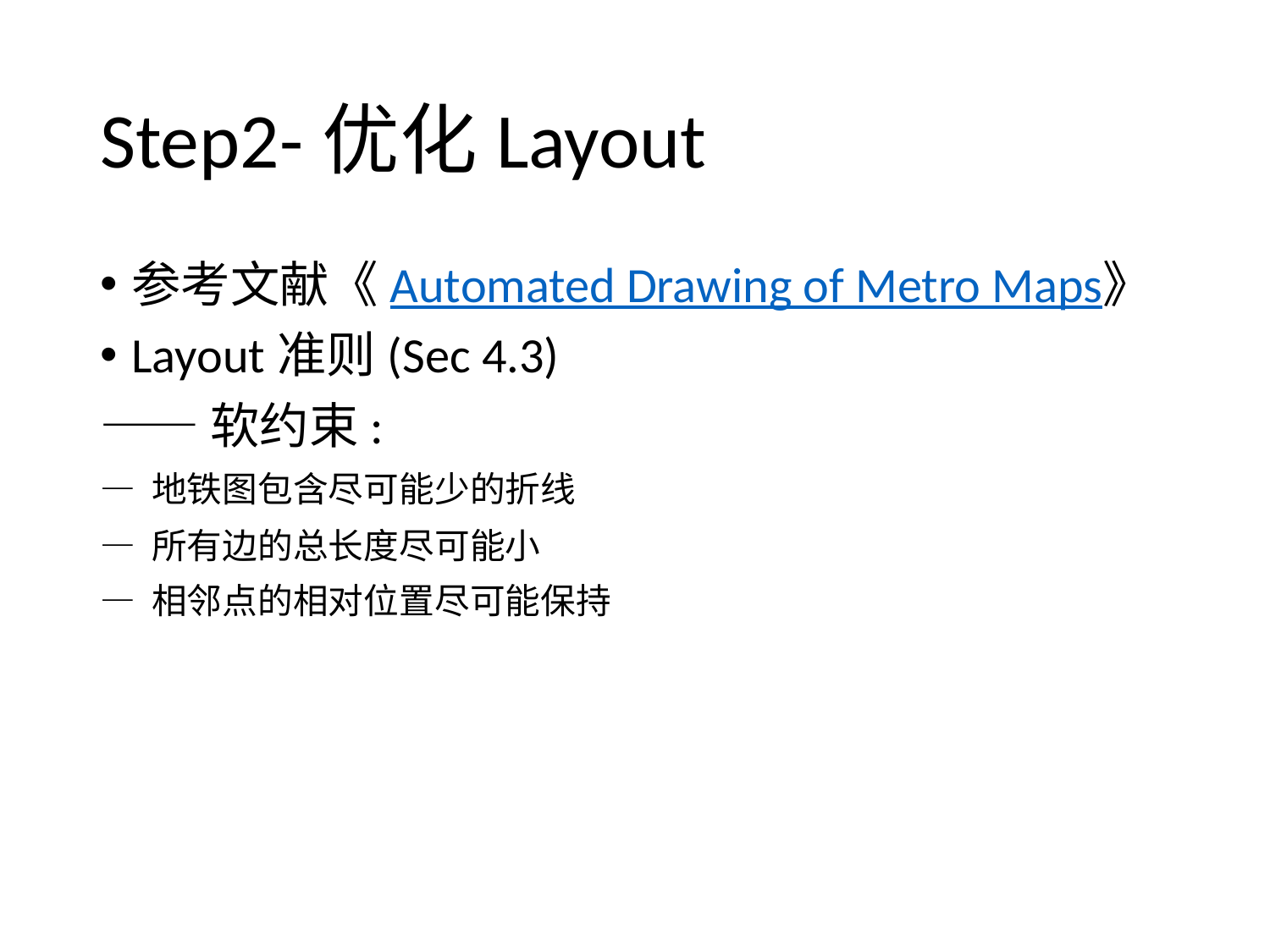

# Step2-优化Layout
参考文献《Automated Drawing of Metro Maps》
Layout准则(Sec 4.3)
——软约束:
— 地铁图包含尽可能少的折线
— 所有边的总长度尽可能小
— 相邻点的相对位置尽可能保持